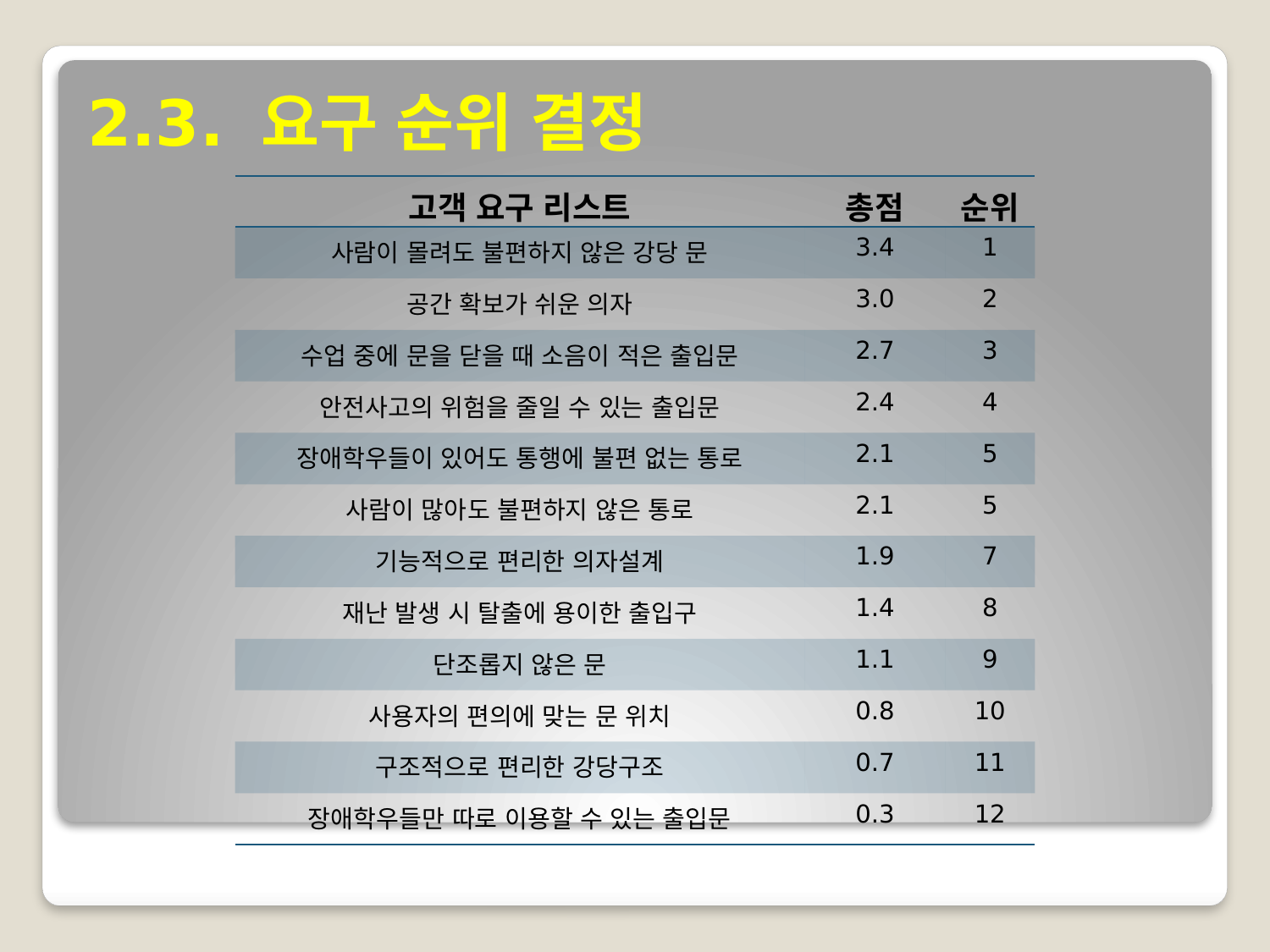

2.3. 요구 순위 결정
| 고객 요구 리스트 | 총점 | 순위 |
| --- | --- | --- |
| 사람이 몰려도 불편하지 않은 강당 문 | 3.4 | 1 |
| 공간 확보가 쉬운 의자 | 3.0 | 2 |
| 수업 중에 문을 닫을 때 소음이 적은 출입문 | 2.7 | 3 |
| 안전사고의 위험을 줄일 수 있는 출입문 | 2.4 | 4 |
| 장애학우들이 있어도 통행에 불편 없는 통로 | 2.1 | 5 |
| 사람이 많아도 불편하지 않은 통로 | 2.1 | 5 |
| 기능적으로 편리한 의자설계 | 1.9 | 7 |
| 재난 발생 시 탈출에 용이한 출입구 | 1.4 | 8 |
| 단조롭지 않은 문 | 1.1 | 9 |
| 사용자의 편의에 맞는 문 위치 | 0.8 | 10 |
| 구조적으로 편리한 강당구조 | 0.7 | 11 |
| 장애학우들만 따로 이용할 수 있는 출입문 | 0.3 | 12 |